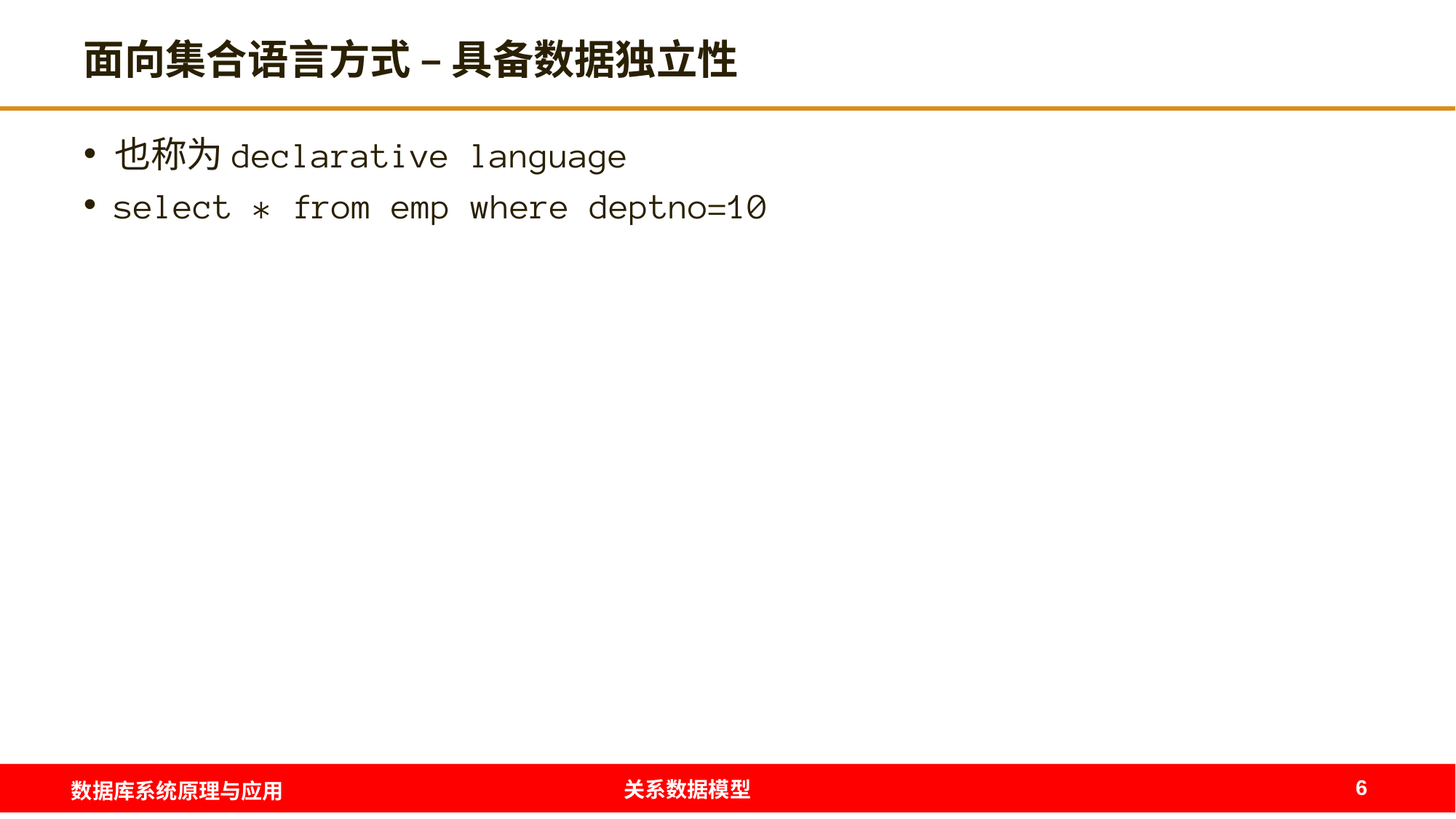

# 面向集合语言方式 – 具备数据独立性
也称为declarative language
select * from emp where deptno=10